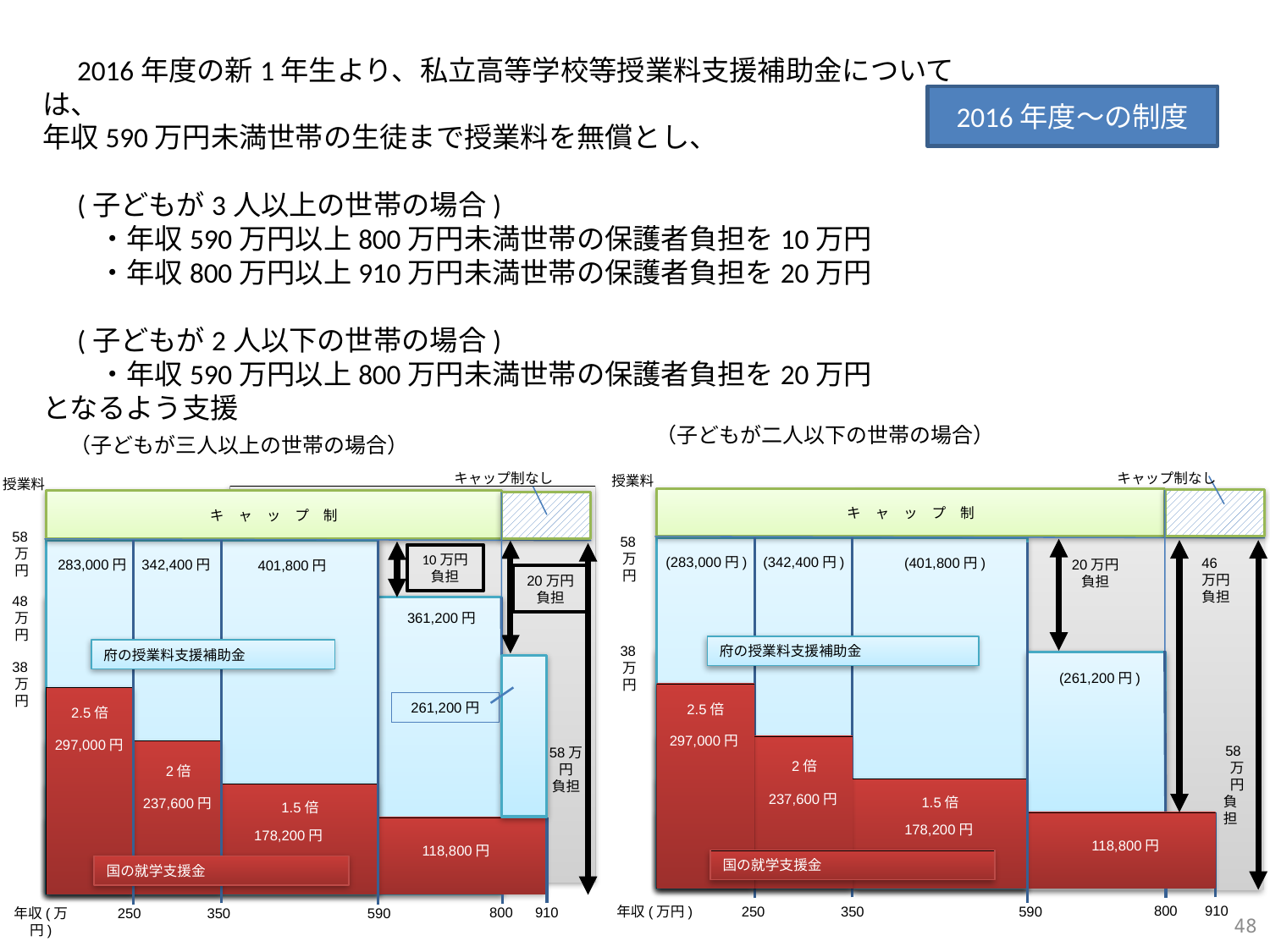

2016年度の新1年生より、私立高等学校等授業料支援補助金については、
年収590万円未満世帯の生徒まで授業料を無償とし、

　(子どもが3人以上の世帯の場合)
　　・年収590万円以上800万円未満世帯の保護者負担を10万円
　　・年収800万円以上910万円未満世帯の保護者負担を20万円

　(子どもが2人以下の世帯の場合)
　　・年収590万円以上800万円未満世帯の保護者負担を20万円
となるよう支援
2016年度～の制度
（子どもが二人以下の世帯の場合）
（子どもが三人以上の世帯の場合）
キャップ制なし
授業料

キ　ャ　ッ　プ　制

58万円

10万円負担
283,000円
342,400円
401,800円
20万円負担
48万
円

361,200円
府の授業料支援補助金
38万円

261,200円
2.5倍
297,000円
58万円
負担

2倍

237,600円
1.5倍

178,200円
118,800円
国の就学支援金
800
910
250
350
590
年収(万円)
キャップ制なし
授業料
キ　ャ　ッ　プ　制

(283,000円)
(342,400円)
(401,800円)
46万円
負担
20万円
負担
府の授業料支援補助金

(261,200円)

2.5倍
297,000円
58万円
負担

2倍

237,600円
1.5倍

178,200円
118,800円
国の就学支援金
58万円
38万円
800
910
250
350
590
年収(万円)
48